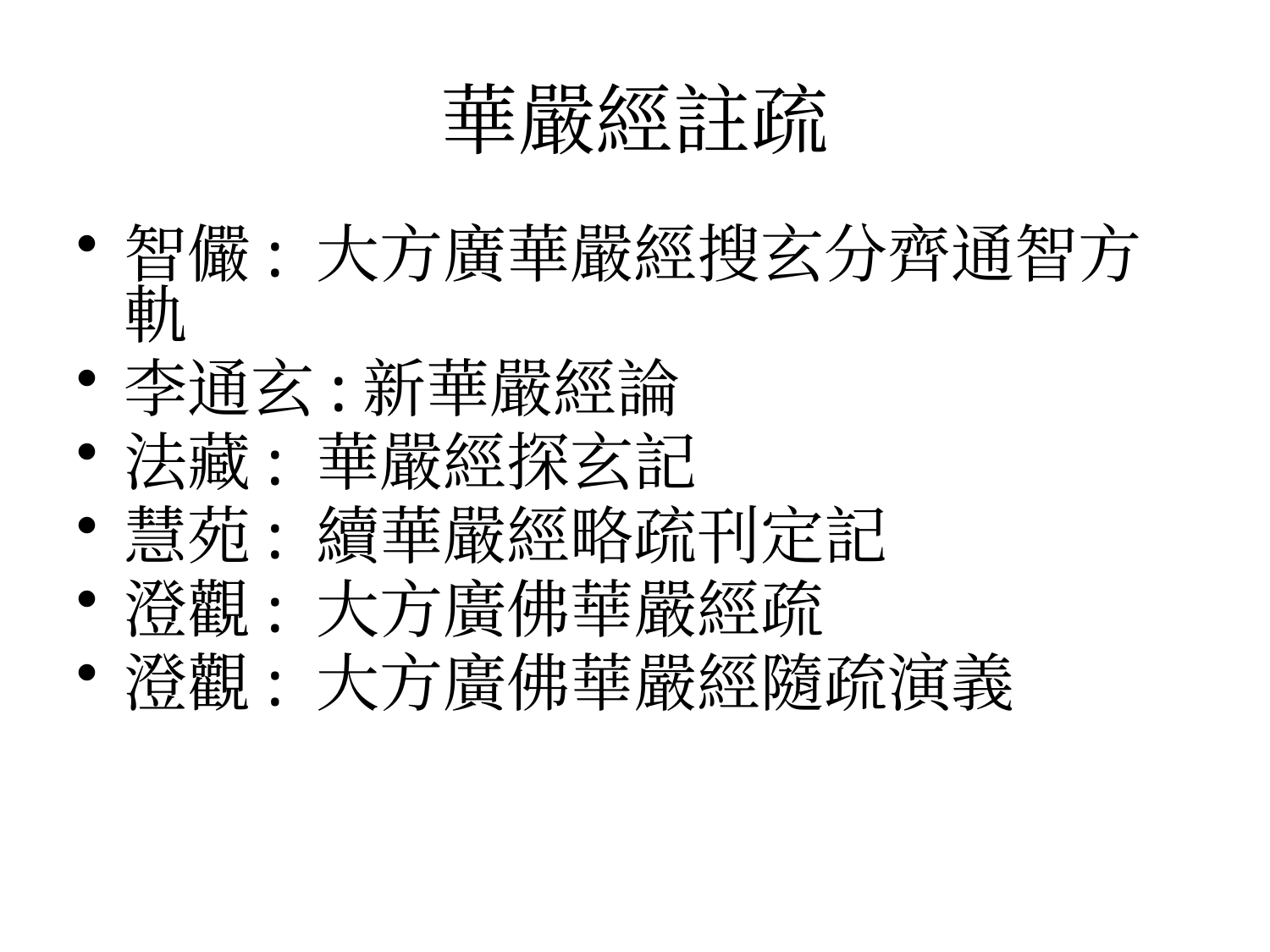

# 華嚴經註疏
智儼: 大方廣華嚴經搜玄分齊通智方軌
李通玄:新華嚴經論
法藏: 華嚴經探玄記
慧苑: 續華嚴經略疏刊定記
澄觀: 大方廣佛華嚴經疏
澄觀: 大方廣佛華嚴經隨疏演義